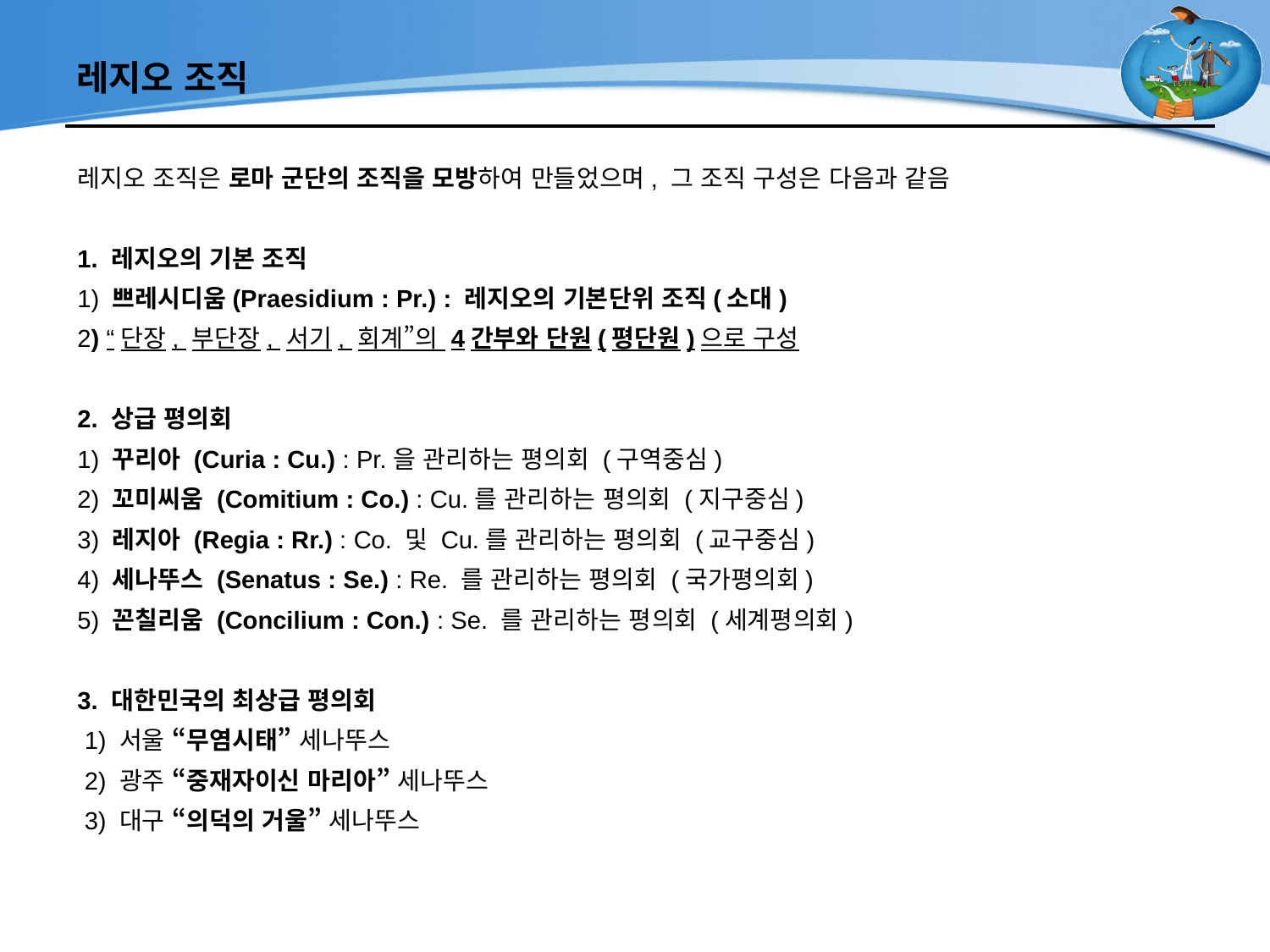

# 레지오 조직
레지오 조직은 로마 군단의 조직을 모방하여 만들었으며, 그 조직 구성은 다음과 같음

1. 레지오의 기본 조직
1) 쁘레시디움(Praesidium : Pr.) : 레지오의 기본단위 조직(소대)
2) “단장, 부단장, 서기, 회계”의 4간부와 단원(평단원)으로 구성

2. 상급 평의회
1) 꾸리아 (Curia : Cu.) : Pr.을 관리하는 평의회 (구역중심)
2) 꼬미씨움 (Comitium : Co.) : Cu.를 관리하는 평의회 (지구중심)
3) 레지아 (Regia : Rr.) : Co. 및 Cu.를 관리하는 평의회 (교구중심)
4) 세나뚜스 (Senatus : Se.) : Re. 를 관리하는 평의회 (국가평의회)
5) 꼰칠리움 (Concilium : Con.) : Se. 를 관리하는 평의회 (세계평의회)

3. 대한민국의 최상급 평의회
 1) 서울 “무염시태” 세나뚜스
 2) 광주 “중재자이신 마리아” 세나뚜스
 3) 대구 “의덕의 거울” 세나뚜스